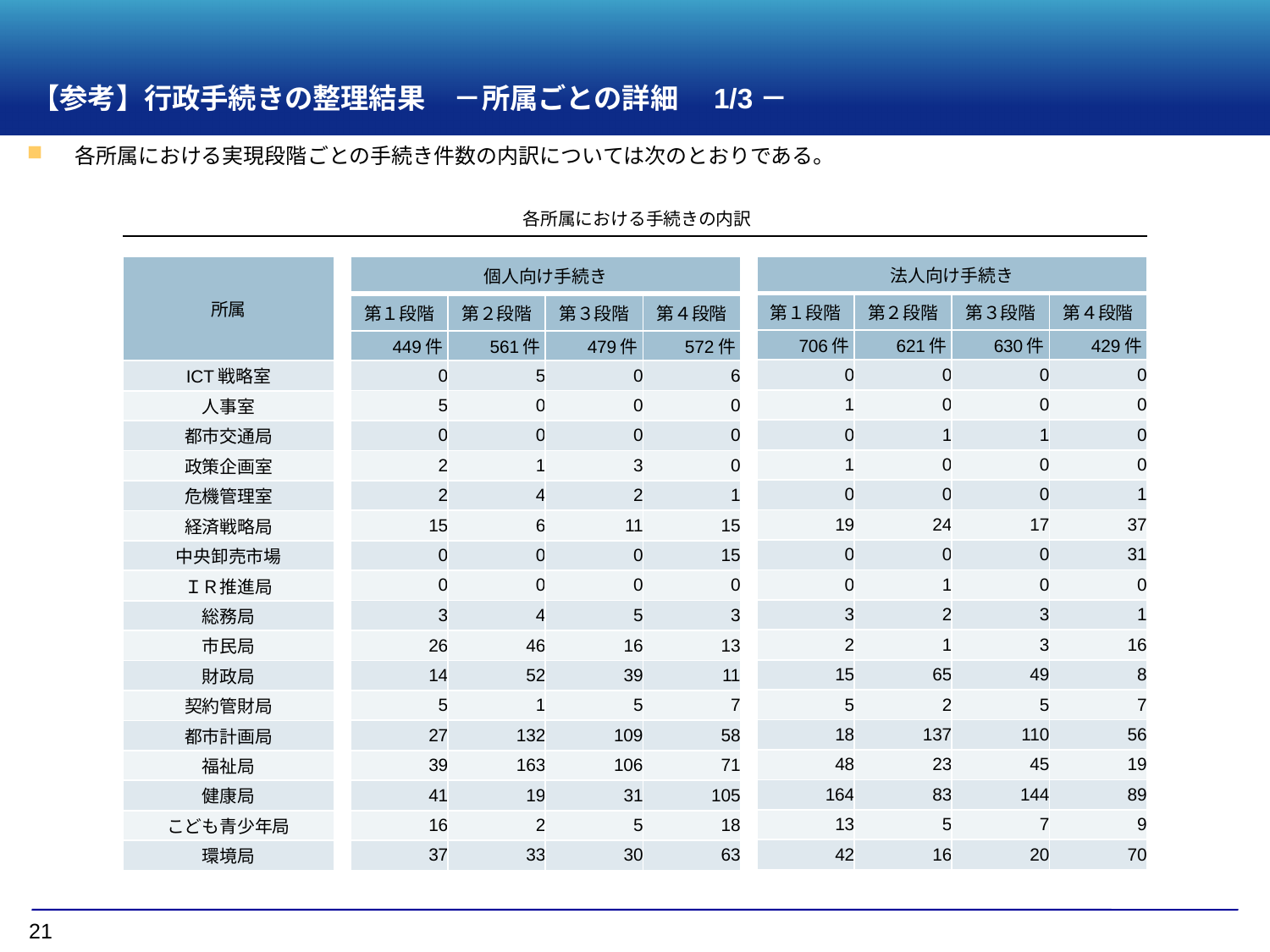

# 【参考】行政手続きの整理結果　－所属ごとの詳細　1/3－
各所属における実現段階ごとの手続き件数の内訳については次のとおりである。
各所属における手続きの内訳
| 所属 |
| --- |
| ICT戦略室 |
| 人事室 |
| 都市交通局 |
| 政策企画室 |
| 危機管理室 |
| 経済戦略局 |
| 中央卸売市場 |
| ＩＲ推進局 |
| 総務局 |
| 市民局 |
| 財政局 |
| 契約管財局 |
| 都市計画局 |
| 福祉局 |
| 健康局 |
| こども青少年局 |
| 環境局 |
| 法人向け手続き |  |  |  |
| --- | --- | --- | --- |
| 第１段階 | 第２段階 | 第３段階 | 第４段階 |
| 706件 | 621件 | 630件 | 429件 |
| 0 | 0 | 0 | 0 |
| 1 | 0 | 0 | 0 |
| 0 | 1 | 1 | 0 |
| 1 | 0 | 0 | 0 |
| 0 | 0 | 0 | 1 |
| 19 | 24 | 17 | 37 |
| 0 | 0 | 0 | 31 |
| 0 | 1 | 0 | 0 |
| 3 | 2 | 3 | 1 |
| 2 | 1 | 3 | 16 |
| 15 | 65 | 49 | 8 |
| 5 | 2 | 5 | 7 |
| 18 | 137 | 110 | 56 |
| 48 | 23 | 45 | 19 |
| 164 | 83 | 144 | 89 |
| 13 | 5 | 7 | 9 |
| 42 | 16 | 20 | 70 |
| 個人向け手続き |  |  |  |
| --- | --- | --- | --- |
| 第１段階 | 第２段階 | 第３段階 | 第４段階 |
| 449件 | 561件 | 479件 | 572件 |
| 0 | 5 | 0 | 6 |
| 5 | 0 | 0 | 0 |
| 0 | 0 | 0 | 0 |
| 2 | 1 | 3 | 0 |
| 2 | 4 | 2 | 1 |
| 15 | 6 | 11 | 15 |
| 0 | 0 | 0 | 15 |
| 0 | 0 | 0 | 0 |
| 3 | 4 | 5 | 3 |
| 26 | 46 | 16 | 13 |
| 14 | 52 | 39 | 11 |
| 5 | 1 | 5 | 7 |
| 27 | 132 | 109 | 58 |
| 39 | 163 | 106 | 71 |
| 41 | 19 | 31 | 105 |
| 16 | 2 | 5 | 18 |
| 37 | 33 | 30 | 63 |
21